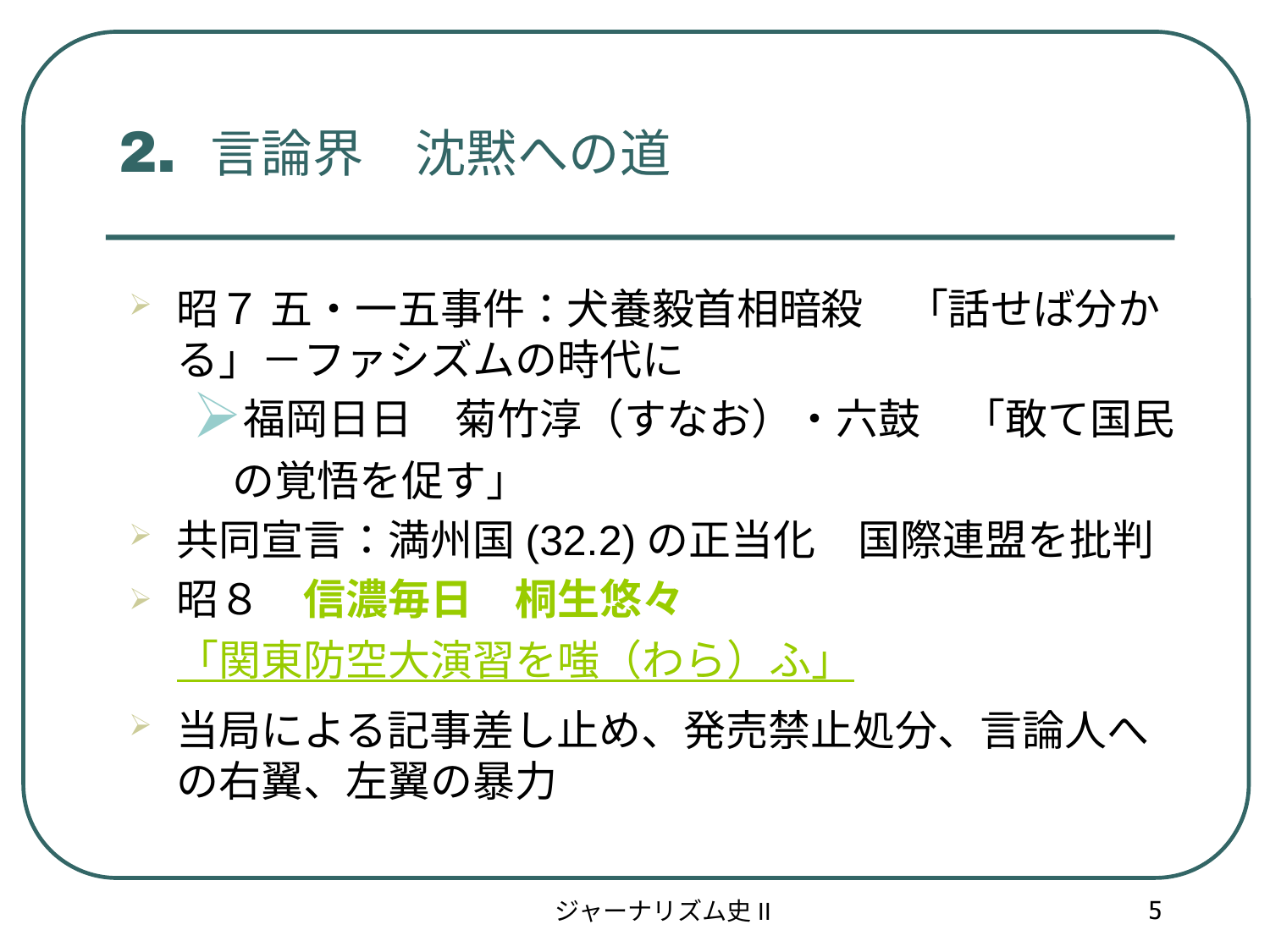

2. 言論界　沈黙への道
昭７ 五・一五事件：犬養毅首相暗殺　「話せば分かる」－ファシズムの時代に
福岡日日　菊竹淳（すなお）・六鼓　「敢て国民の覚悟を促す」
共同宣言：満州国(32.2)の正当化　国際連盟を批判
昭８　信濃毎日　桐生悠々「関東防空大演習を嗤（わら）ふ」
当局による記事差し止め、発売禁止処分、言論人への右翼、左翼の暴力
5
ジャーナリズム史II